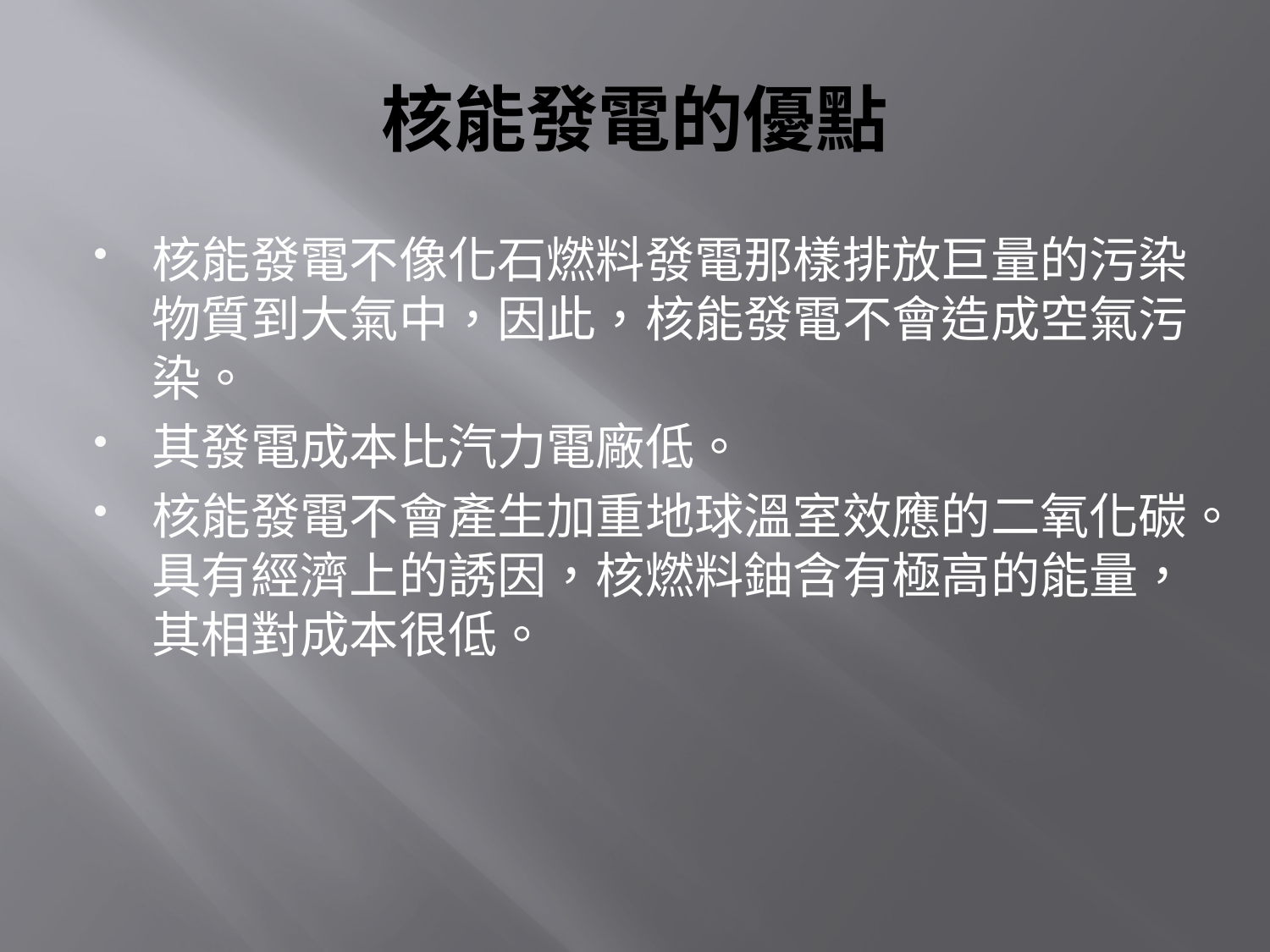

# 核能發電的優點
核能發電不像化石燃料發電那樣排放巨量的污染物質到大氣中，因此，核能發電不會造成空氣污染。
其發電成本比汽力電廠低。
核能發電不會產生加重地球溫室效應的二氧化碳。具有經濟上的誘因，核燃料鈾含有極高的能量，其相對成本很低。